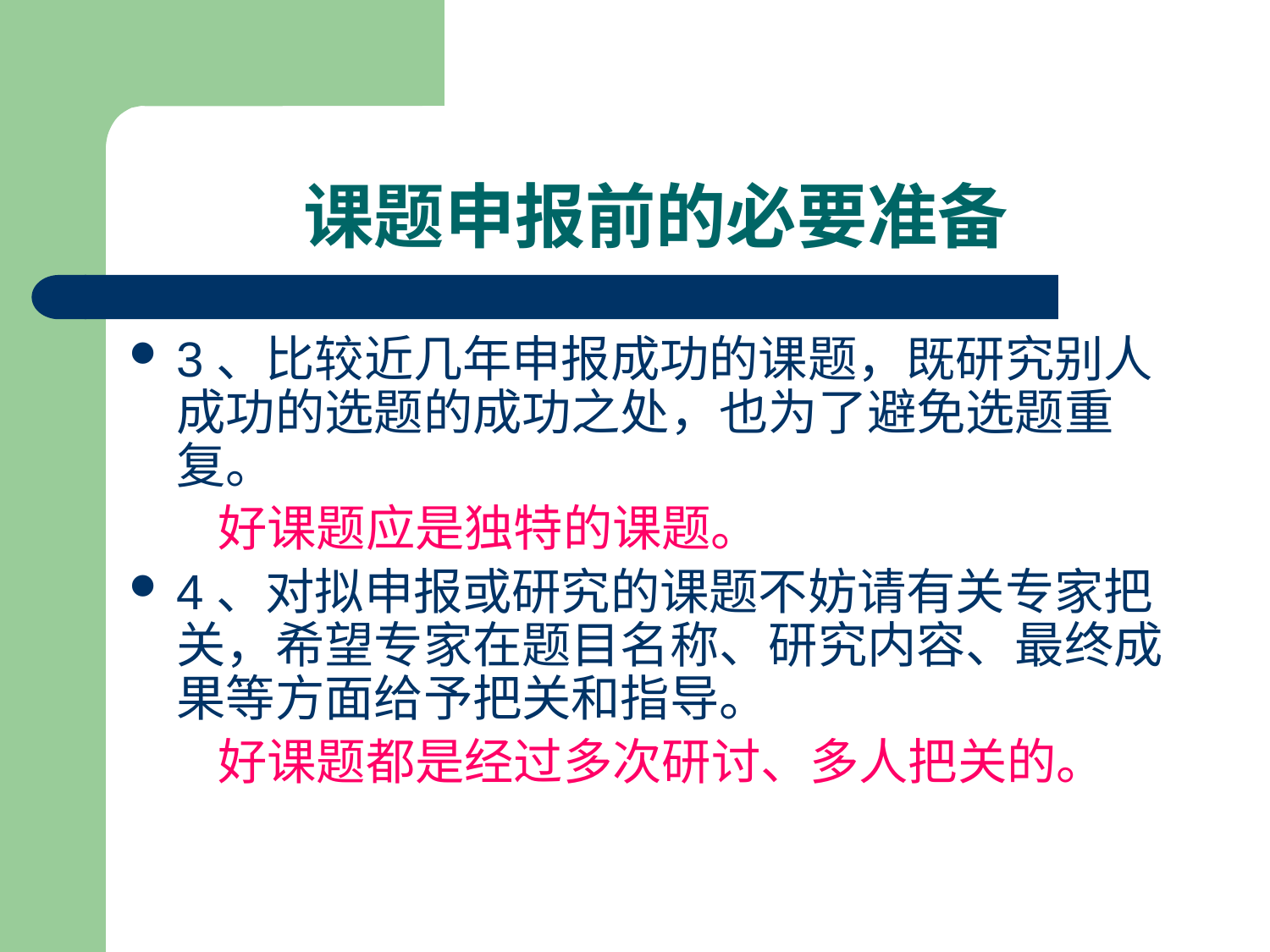

# 课题申报前的必要准备
3、比较近几年申报成功的课题，既研究别人成功的选题的成功之处，也为了避免选题重复。
       好课题应是独特的课题。
4、对拟申报或研究的课题不妨请有关专家把关，希望专家在题目名称、研究内容、最终成果等方面给予把关和指导。
       好课题都是经过多次研讨、多人把关的。